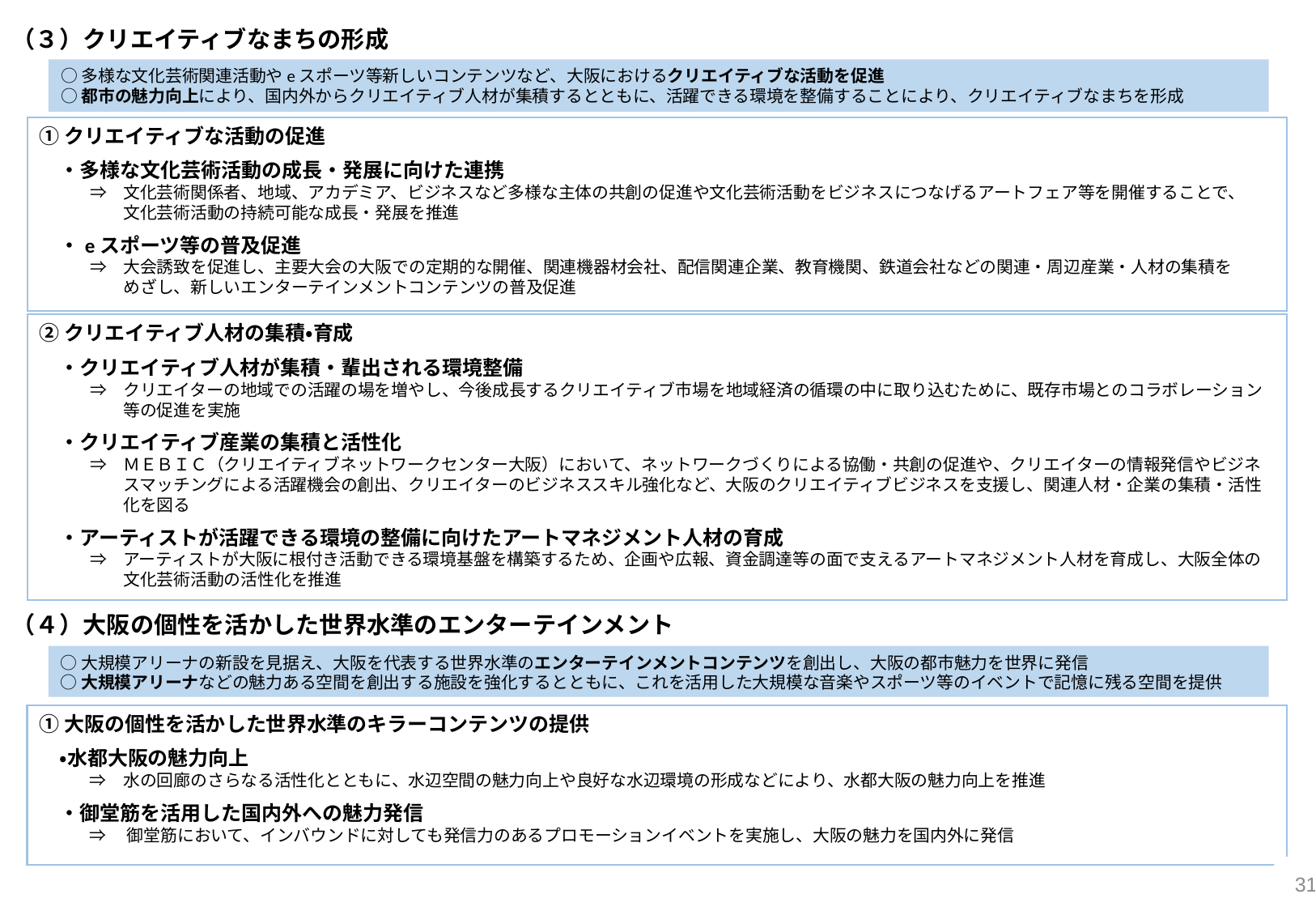

（３）クリエイティブなまちの形成
○多様な文化芸術関連活動やeスポーツ等新しいコンテンツなど、大阪におけるクリエイティブな活動を促進
○都市の魅力向上により、国内外からクリエイティブ人材が集積するとともに、活躍できる環境を整備することにより、クリエイティブなまちを形成
①クリエイティブな活動の促進
　・多様な文化芸術活動の成長・発展に向けた連携
　　　⇒　文化芸術関係者、地域、アカデミア、ビジネスなど多様な主体の共創の促進や文化芸術活動をビジネスにつなげるアートフェア等を開催することで、
　　　　　文化芸術活動の持続可能な成長・発展を推進
　・eスポーツ等の普及促進
　　　⇒　大会誘致を促進し、主要大会の大阪での定期的な開催、関連機器材会社、配信関連企業、教育機関、鉄道会社などの関連・周辺産業・人材の集積を
　　　　　めざし、新しいエンターテインメントコンテンツの普及促進
②クリエイティブ人材の集積・育成
　・クリエイティブ人材が集積・輩出される環境整備
　　　⇒　クリエイターの地域での活躍の場を増やし、今後成長するクリエイティブ市場を地域経済の循環の中に取り込むために、既存市場とのコラボレーション
　　　　　等の促進を実施
　・クリエイティブ産業の集積と活性化
　　　⇒　ＭＥＢＩＣ（クリエイティブネットワークセンター大阪）において、ネットワークづくりによる協働・共創の促進や、クリエイターの情報発信やビジネ
　　　　　スマッチングによる活躍機会の創出、クリエイターのビジネススキル強化など、大阪のクリエイティブビジネスを支援し、関連人材・企業の集積・活性
　　　　　化を図る
　・アーティストが活躍できる環境の整備に向けたアートマネジメント人材の育成
　　　⇒　アーティストが大阪に根付き活動できる環境基盤を構築するため、企画や広報、資金調達等の面で支えるアートマネジメント人材を育成し、大阪全体の
　　　　　文化芸術活動の活性化を推進

（４）大阪の個性を活かした世界水準のエンターテインメント
○大規模アリーナの新設を見据え、大阪を代表する世界水準のエンターテインメントコンテンツを創出し、大阪の都市魅力を世界に発信
○大規模アリーナなどの魅力ある空間を創出する施設を強化するとともに、これを活用した大規模な音楽やスポーツ等のイベントで記憶に残る空間を提供
①大阪の個性を活かした世界水準のキラーコンテンツの提供
　・水都大阪の魅力向上
　　　⇒　水の回廊のさらなる活性化とともに、水辺空間の魅力向上や良好な水辺環境の形成などにより、水都大阪の魅力向上を推進
　・御堂筋を活用した国内外への魅力発信
　　　⇒ 　御堂筋において、インバウンドに対しても発信力のあるプロモーションイベントを実施し、大阪の魅力を国内外に発信

31